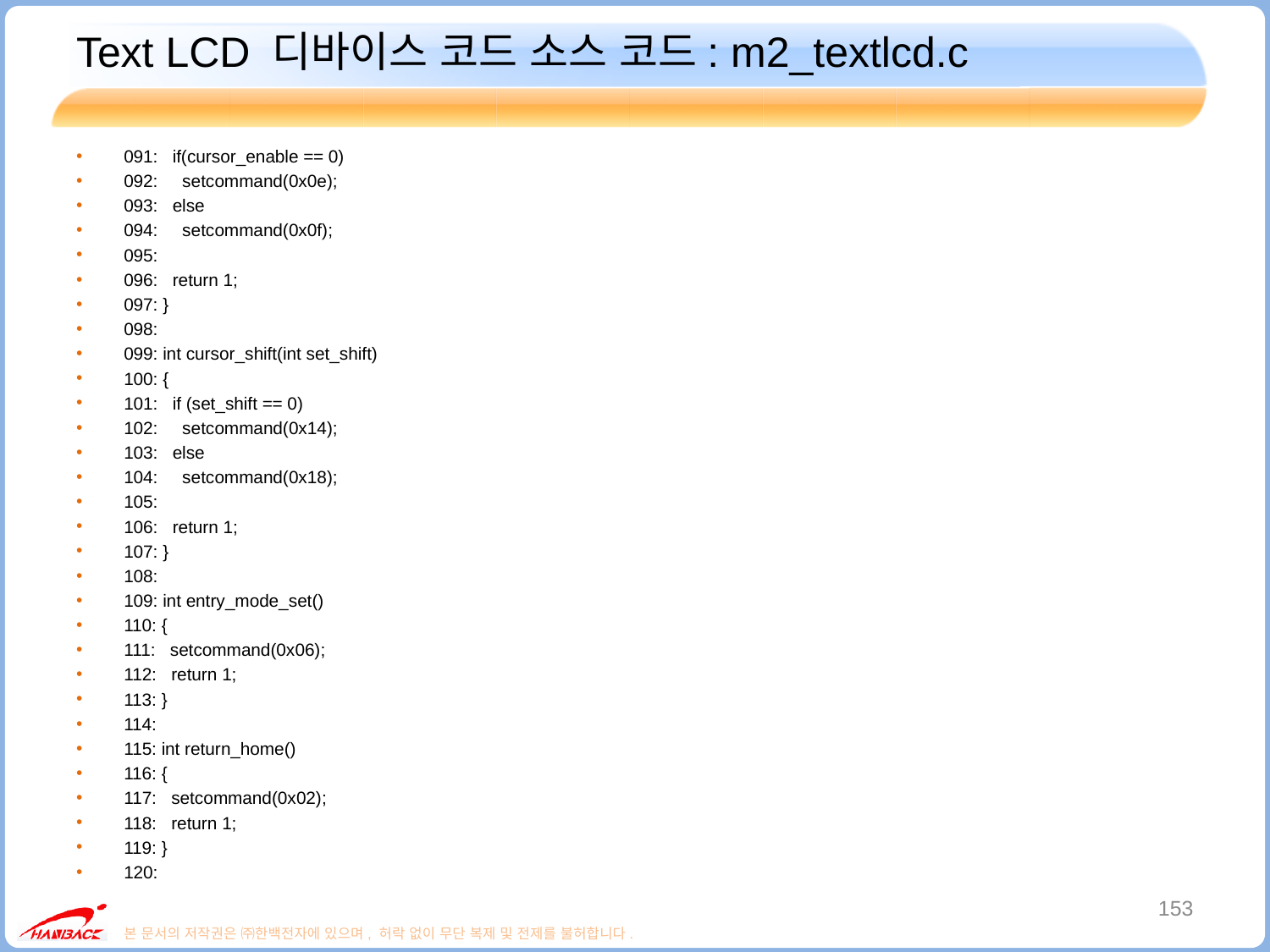

# Text LCD 디바이스 코드 소스 코드: m2_textlcd.c
091:   if(cursor_enable == 0)
092:     setcommand(0x0e);
093:   else
094:     setcommand(0x0f);
095:
096:   return 1;
097: }
098:
099: int cursor_shift(int set_shift)
100: {
101:   if (set_shift == 0)
102:     setcommand(0x14);
103:   else
104:     setcommand(0x18);
105:
106:   return 1;
107: }
108:
109: int entry_mode_set()
110: {
111:   setcommand(0x06);
112:   return 1;
113: }
114:
115: int return_home()
116: {
117:   setcommand(0x02);
118:   return 1;
119: }
120:
153